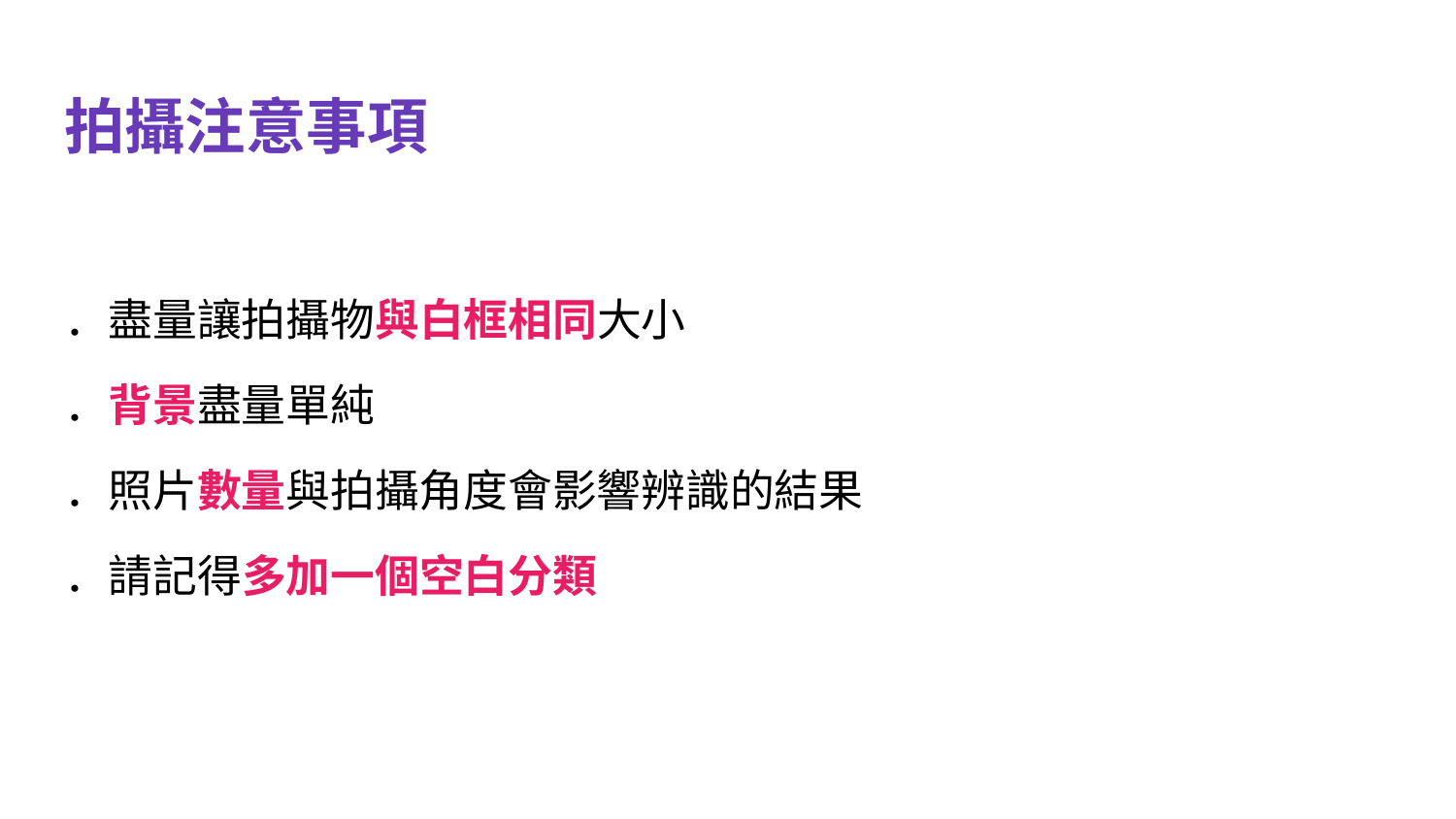

# 拍攝注意事項

．盡量讓拍攝物與白框相同大小
．背景盡量單純
．照片數量與拍攝角度會影響辨識的結果
．請記得多加一個空白分類